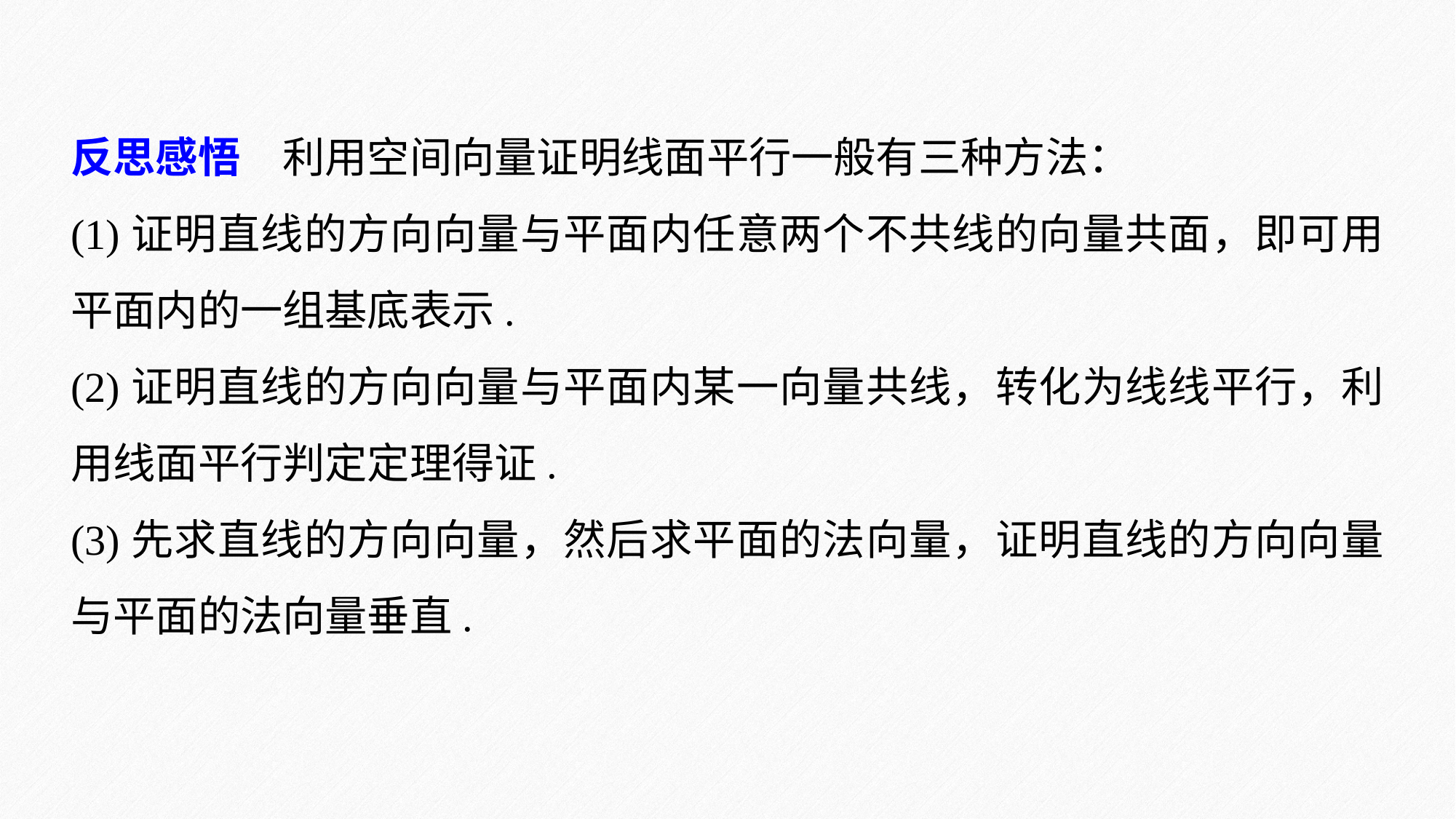

反思感悟　利用空间向量证明线面平行一般有三种方法：
(1)证明直线的方向向量与平面内任意两个不共线的向量共面，即可用平面内的一组基底表示.
(2)证明直线的方向向量与平面内某一向量共线，转化为线线平行，利用线面平行判定定理得证.
(3)先求直线的方向向量，然后求平面的法向量，证明直线的方向向量与平面的法向量垂直.